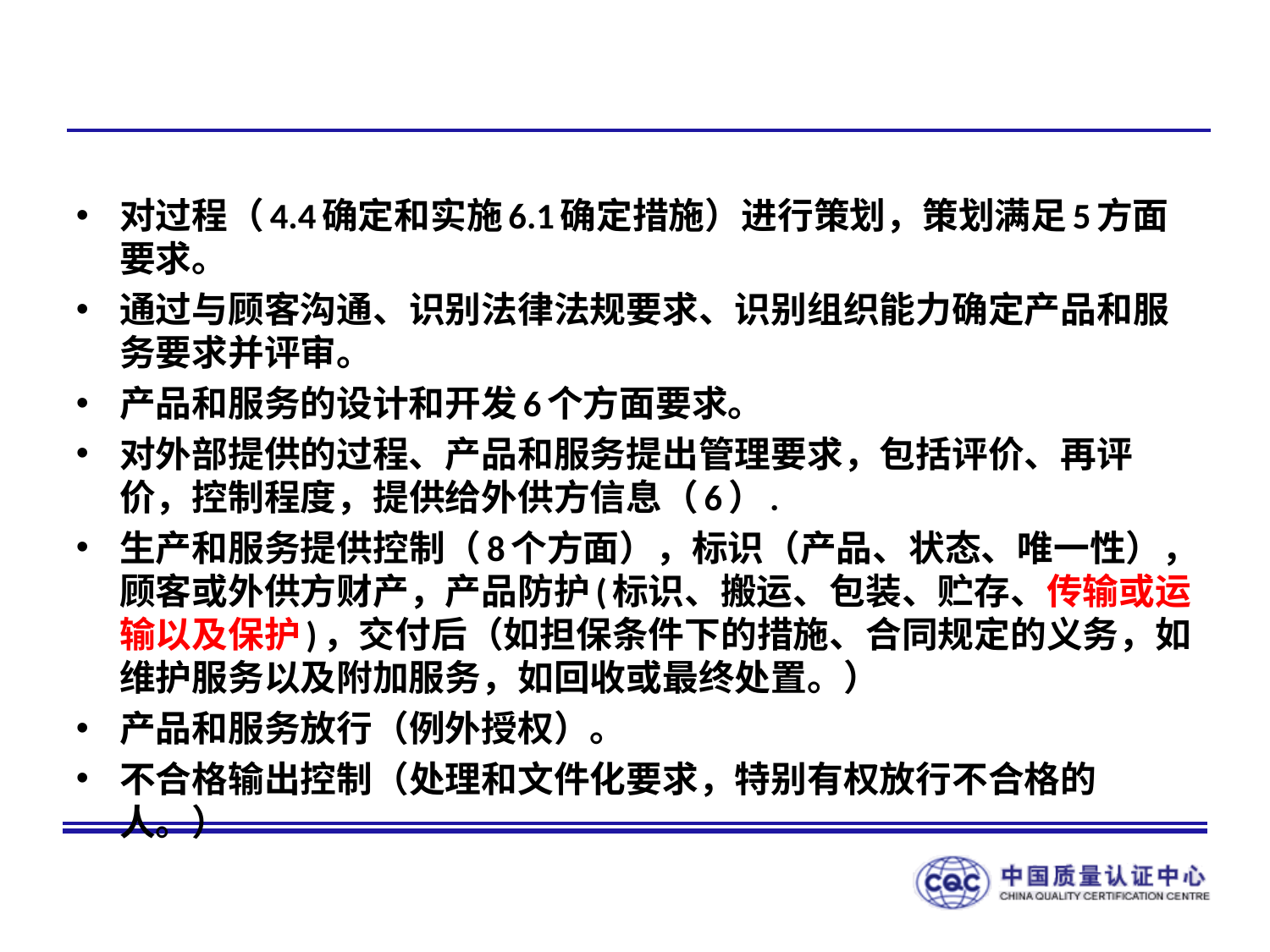

#

对过程（4.4确定和实施6.1确定措施）进行策划，策划满足5方面要求。
通过与顾客沟通、识别法律法规要求、识别组织能力确定产品和服务要求并评审。
产品和服务的设计和开发6个方面要求。
对外部提供的过程、产品和服务提出管理要求，包括评价、再评价，控制程度，提供给外供方信息（6）.
生产和服务提供控制（8个方面），标识（产品、状态、唯一性），顾客或外供方财产，产品防护(标识、搬运、包装、贮存、传输或运输以及保护)，交付后（如担保条件下的措施、合同规定的义务，如维护服务以及附加服务，如回收或最终处置。）
产品和服务放行（例外授权）。
不合格输出控制（处理和文件化要求，特别有权放行不合格的人。）